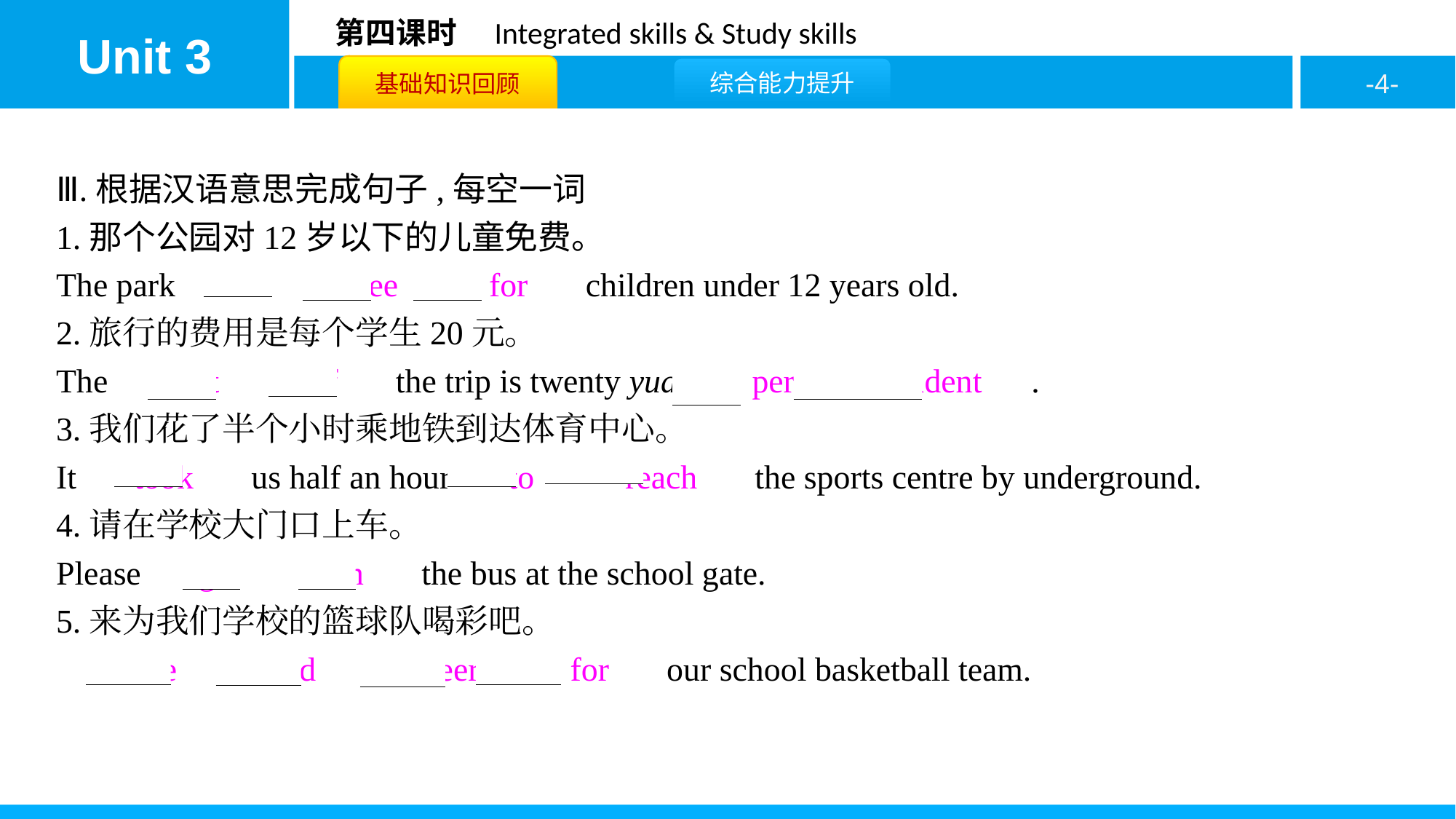

Ⅲ.根据汉语意思完成句子,每空一词
1.那个公园对12岁以下的儿童免费。
The park 　is　 　free　 　for　 children under 12 years old.
2.旅行的费用是每个学生20元。
The 　cost　 　of　 the trip is twenty yuan 　per　 　student　.
3.我们花了半个小时乘地铁到达体育中心。
It 　took　 us half an hour 　to　 　reach　 the sports centre by underground.
4.请在学校大门口上车。
Please 　get　 　on　 the bus at the school gate.
5.来为我们学校的篮球队喝彩吧。
　Come　 　and　 　cheer　 　for　 our school basketball team.